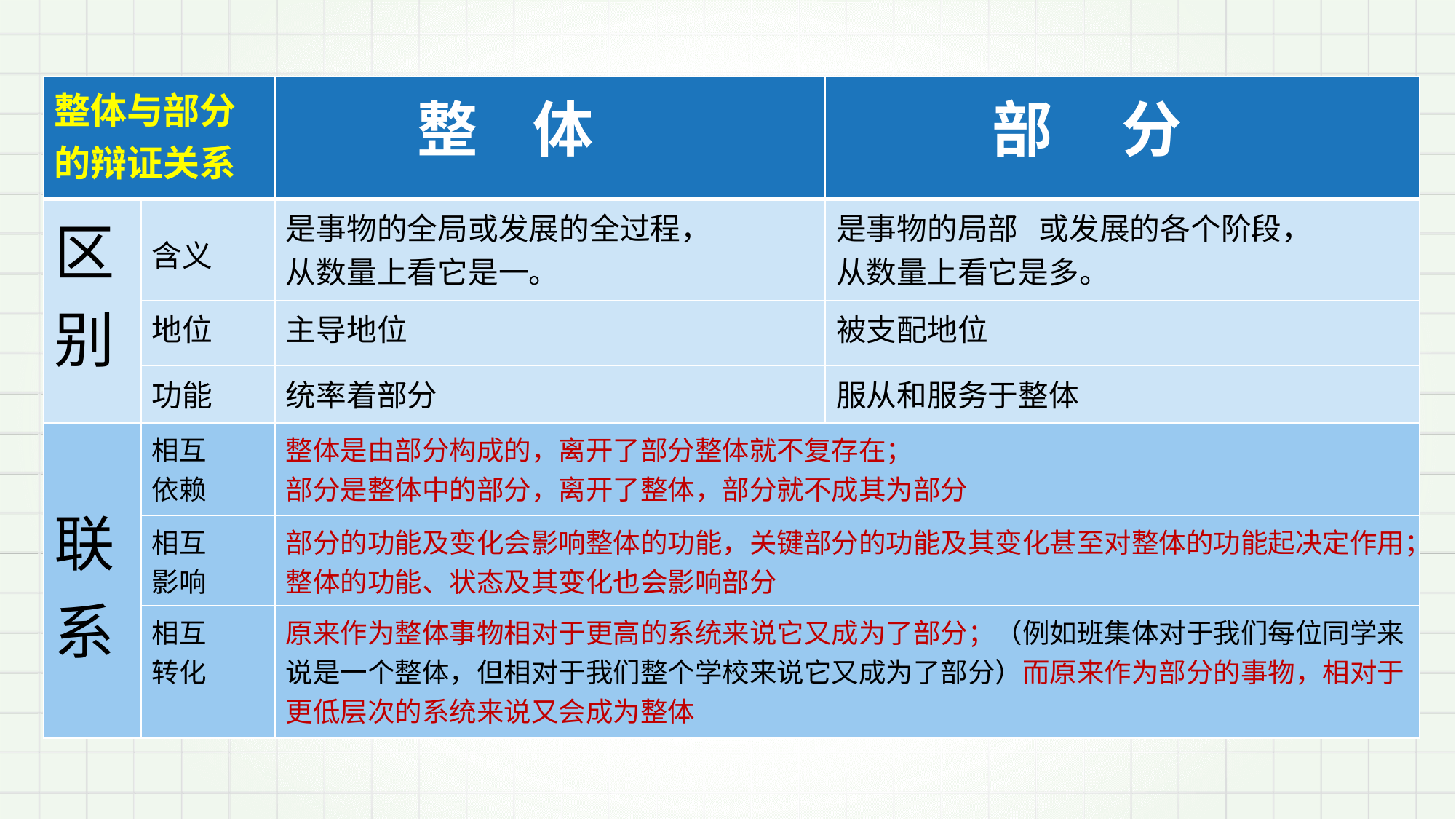

| 整体与部分 的辩证关系 |  | 整 体 | 部 分 |
| --- | --- | --- | --- |
| 区别 | 含义 | 是事物的全局或发展的全过程， 从数量上看它是一。 | 是事物的局部 或发展的各个阶段， 从数量上看它是多。 |
|  | 地位 | 主导地位 | 被支配地位 |
|  | 功能 | 统率着部分 | 服从和服务于整体 |
| 联系 | 相互 依赖 | 整体是由部分构成的，离开了部分整体就不复存在； 部分是整体中的部分，离开了整体，部分就不成其为部分 |  |
|  | 相互 影响 | 部分的功能及变化会影响整体的功能，关键部分的功能及其变化甚至对整体的功能起决定作用；整体的功能、状态及其变化也会影响部分 |  |
|  | 相互 转化 | 原来作为整体事物相对于更高的系统来说它又成为了部分；（例如班集体对于我们每位同学来说是一个整体，但相对于我们整个学校来说它又成为了部分）而原来作为部分的事物，相对于更低层次的系统来说又会成为整体 |  |